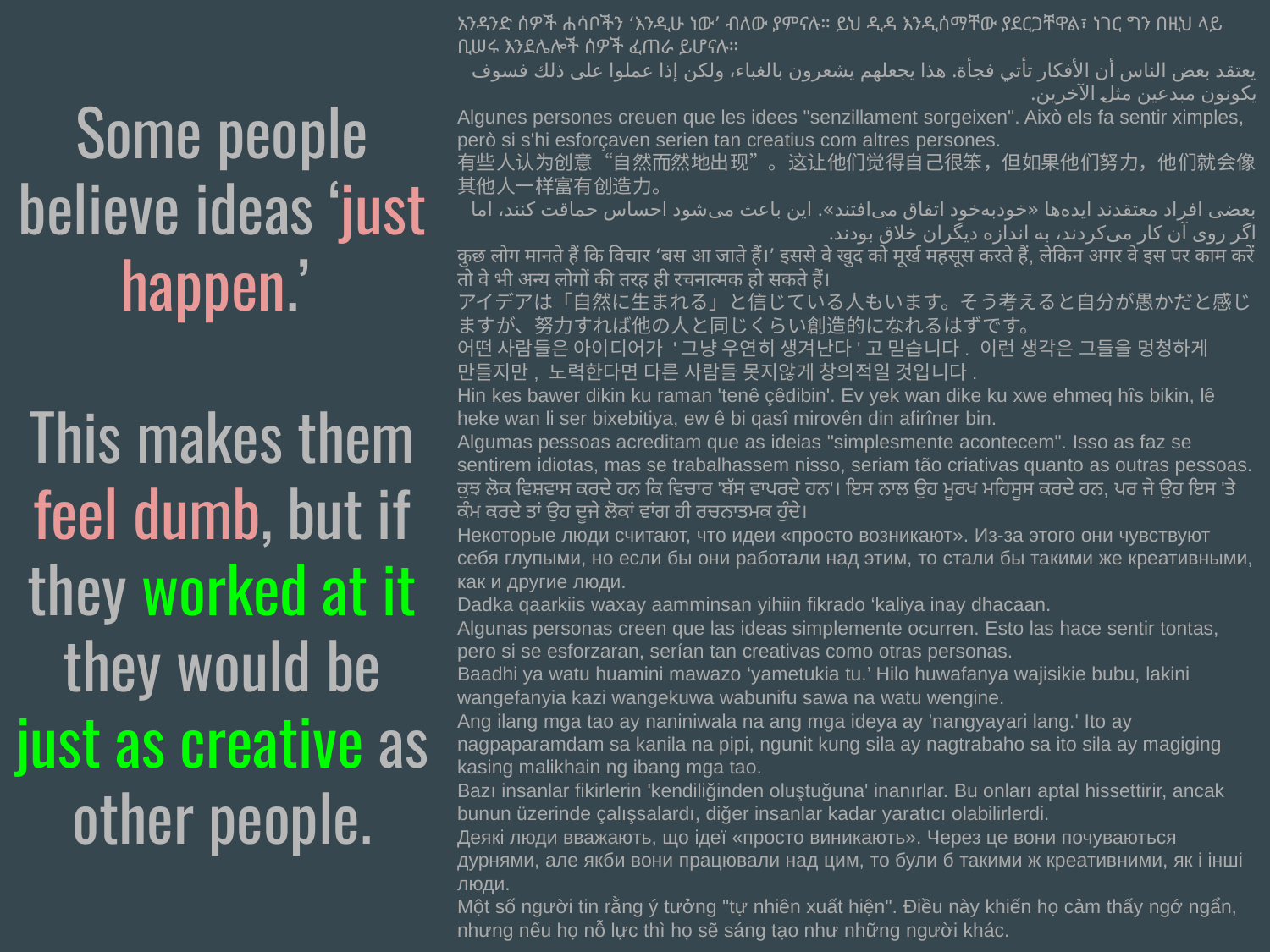

Some people believe ideas ‘just happen.’

This makes them feel dumb, but if they worked at it they would be just as creative as other people.
አንዳንድ ሰዎች ሐሳቦችን ‘እንዲሁ ነው’ ብለው ያምናሉ። ይህ ዲዳ እንዲሰማቸው ያደርጋቸዋል፣ ነገር ግን በዚህ ላይ ቢሠሩ እንደሌሎች ሰዎች ፈጠራ ይሆናሉ።
يعتقد بعض الناس أن الأفكار تأتي فجأة. هذا يجعلهم يشعرون بالغباء، ولكن إذا عملوا على ذلك فسوف يكونون مبدعين مثل الآخرين.
Algunes persones creuen que les idees "senzillament sorgeixen". Això els fa sentir ximples, però si s'hi esforçaven serien tan creatius com altres persones.
有些人认为创意“自然而然地出现”。这让他们觉得自己很笨，但如果他们努力，他们就会像其他人一样富有创造力。
بعضی افراد معتقدند ایده‌ها «خودبه‌خود اتفاق می‌افتند». این باعث می‌شود احساس حماقت کنند، اما اگر روی آن کار می‌کردند، به اندازه دیگران خلاق بودند.
कुछ लोग मानते हैं कि विचार ‘बस आ जाते हैं।’ इससे वे खुद को मूर्ख महसूस करते हैं, लेकिन अगर वे इस पर काम करें तो वे भी अन्य लोगों की तरह ही रचनात्मक हो सकते हैं।
アイデアは「自然に生まれる」と信じている人もいます。そう考えると自分が愚かだと感じますが、努力すれば他の人と同じくらい創造的になれるはずです。
어떤 사람들은 아이디어가 '그냥 우연히 생겨난다'고 믿습니다. 이런 생각은 그들을 멍청하게 만들지만, 노력한다면 다른 사람들 못지않게 창의적일 것입니다.
Hin kes bawer dikin ku raman 'tenê çêdibin'. Ev yek wan dike ku xwe ehmeq hîs bikin, lê heke wan li ser bixebitiya, ew ê bi qasî mirovên din afirîner bin.
Algumas pessoas acreditam que as ideias "simplesmente acontecem". Isso as faz se sentirem idiotas, mas se trabalhassem nisso, seriam tão criativas quanto as outras pessoas.
ਕੁਝ ਲੋਕ ਵਿਸ਼ਵਾਸ ਕਰਦੇ ਹਨ ਕਿ ਵਿਚਾਰ 'ਬੱਸ ਵਾਪਰਦੇ ਹਨ'। ਇਸ ਨਾਲ ਉਹ ਮੂਰਖ ਮਹਿਸੂਸ ਕਰਦੇ ਹਨ, ਪਰ ਜੇ ਉਹ ਇਸ 'ਤੇ ਕੰਮ ਕਰਦੇ ਤਾਂ ਉਹ ਦੂਜੇ ਲੋਕਾਂ ਵਾਂਗ ਹੀ ਰਚਨਾਤਮਕ ਹੁੰਦੇ।
Некоторые люди считают, что идеи «просто возникают». Из-за этого они чувствуют себя глупыми, но если бы они работали над этим, то стали бы такими же креативными, как и другие люди.
Dadka qaarkiis waxay aamminsan yihiin fikrado ‘kaliya inay dhacaan.
Algunas personas creen que las ideas simplemente ocurren. Esto las hace sentir tontas, pero si se esforzaran, serían tan creativas como otras personas.
Baadhi ya watu huamini mawazo ‘yametukia tu.’ Hilo huwafanya wajisikie bubu, lakini wangefanyia kazi wangekuwa wabunifu sawa na watu wengine.
Ang ilang mga tao ay naniniwala na ang mga ideya ay 'nangyayari lang.' Ito ay nagpaparamdam sa kanila na pipi, ngunit kung sila ay nagtrabaho sa ito sila ay magiging kasing malikhain ng ibang mga tao.
Bazı insanlar fikirlerin 'kendiliğinden oluştuğuna' inanırlar. Bu onları aptal hissettirir, ancak bunun üzerinde çalışsalardı, diğer insanlar kadar yaratıcı olabilirlerdi.
Деякі люди вважають, що ідеї «просто виникають». Через це вони почуваються дурнями, але якби вони працювали над цим, то були б такими ж креативними, як і інші люди.
Một số người tin rằng ý tưởng "tự nhiên xuất hiện". Điều này khiến họ cảm thấy ngớ ngẩn, nhưng nếu họ nỗ lực thì họ sẽ sáng tạo như những người khác.